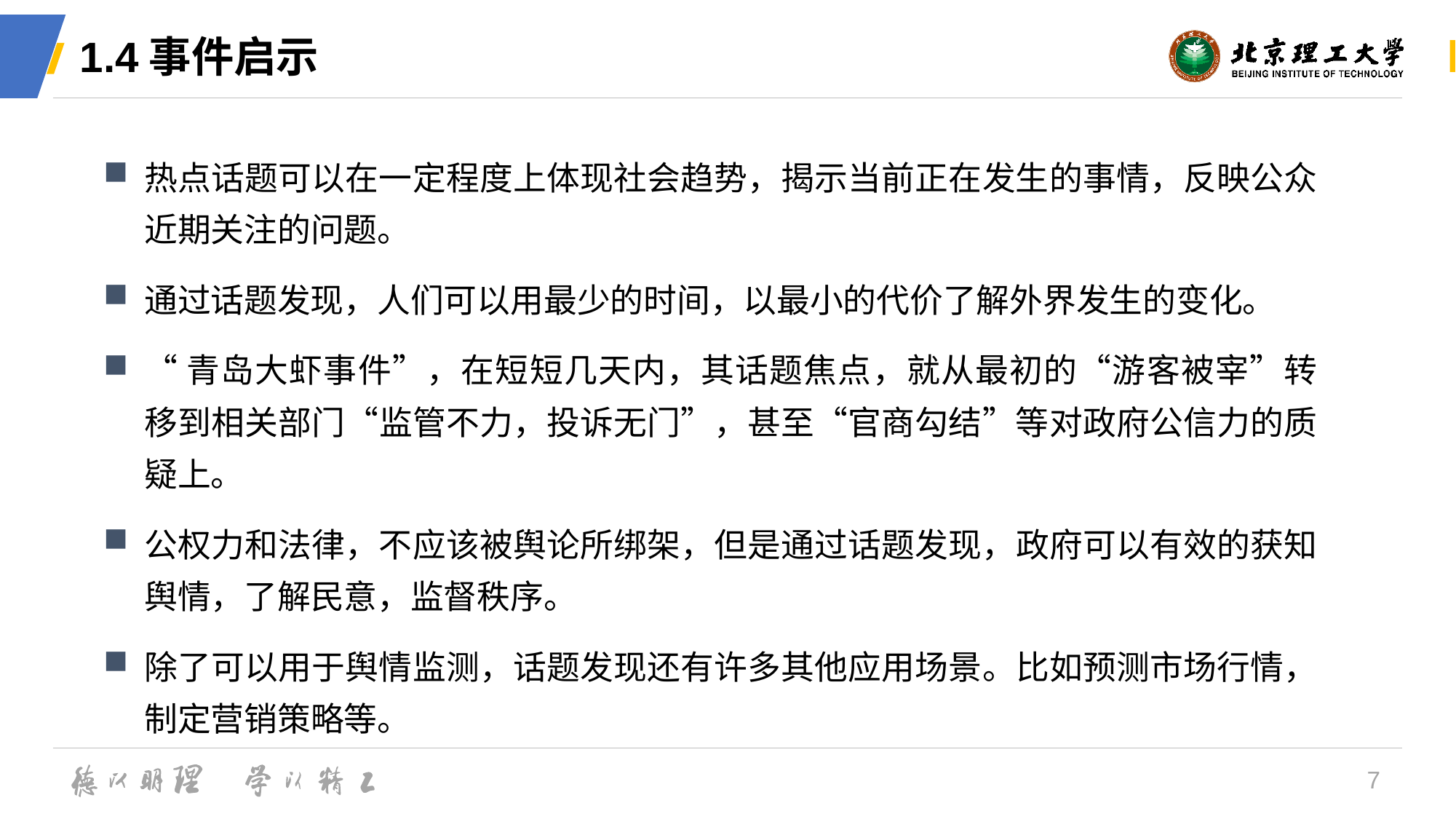

# 1.4事件启示
热点话题可以在一定程度上体现社会趋势，揭示当前正在发生的事情，反映公众近期关注的问题。
通过话题发现，人们可以用最少的时间，以最小的代价了解外界发生的变化。
“青岛大虾事件”，在短短几天内，其话题焦点，就从最初的“游客被宰”转移到相关部门“监管不力，投诉无门”，甚至“官商勾结”等对政府公信力的质疑上。
公权力和法律，不应该被舆论所绑架，但是通过话题发现，政府可以有效的获知舆情，了解民意，监督秩序。
除了可以用于舆情监测，话题发现还有许多其他应用场景。比如预测市场行情，制定营销策略等。